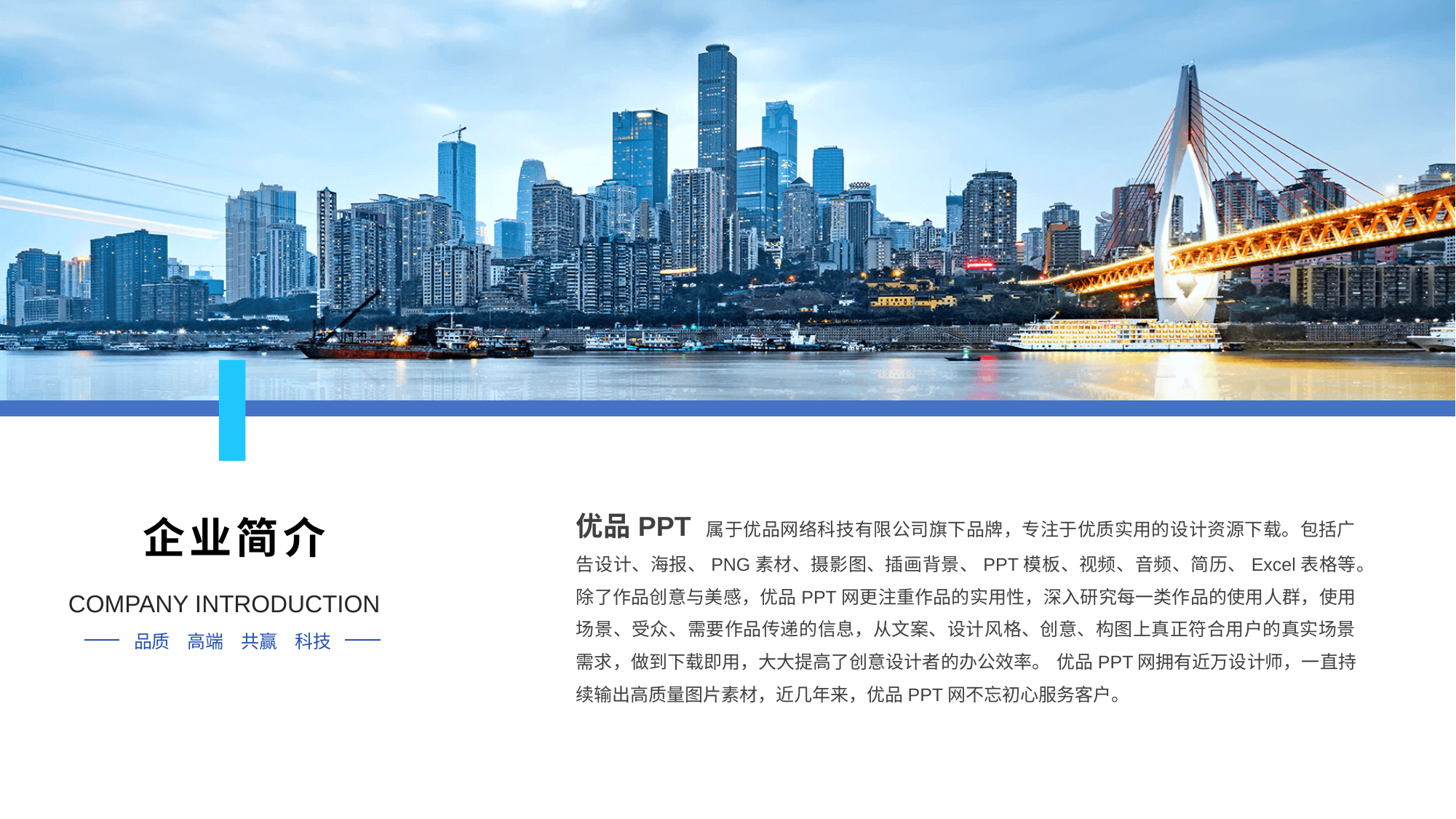

优品PPT 属于优品网络科技有限公司旗下品牌，专注于优质实用的设计资源下载。包括广告设计、海报、PNG素材、摄影图、插画背景、PPT模板、视频、音频、简历、Excel表格等。除了作品创意与美感，优品PPT网更注重作品的实用性，深入研究每一类作品的使用人群，使用场景、受众、需要作品传递的信息，从文案、设计风格、创意、构图上真正符合用户的真实场景需求，做到下载即用，大大提高了创意设计者的办公效率。  优品PPT网拥有近万设计师，一直持续输出高质量图片素材，近几年来，优品PPT网不忘初心服务客户。
企业简介
COMPANY INTRODUCTION
品质
高端
共赢
科技